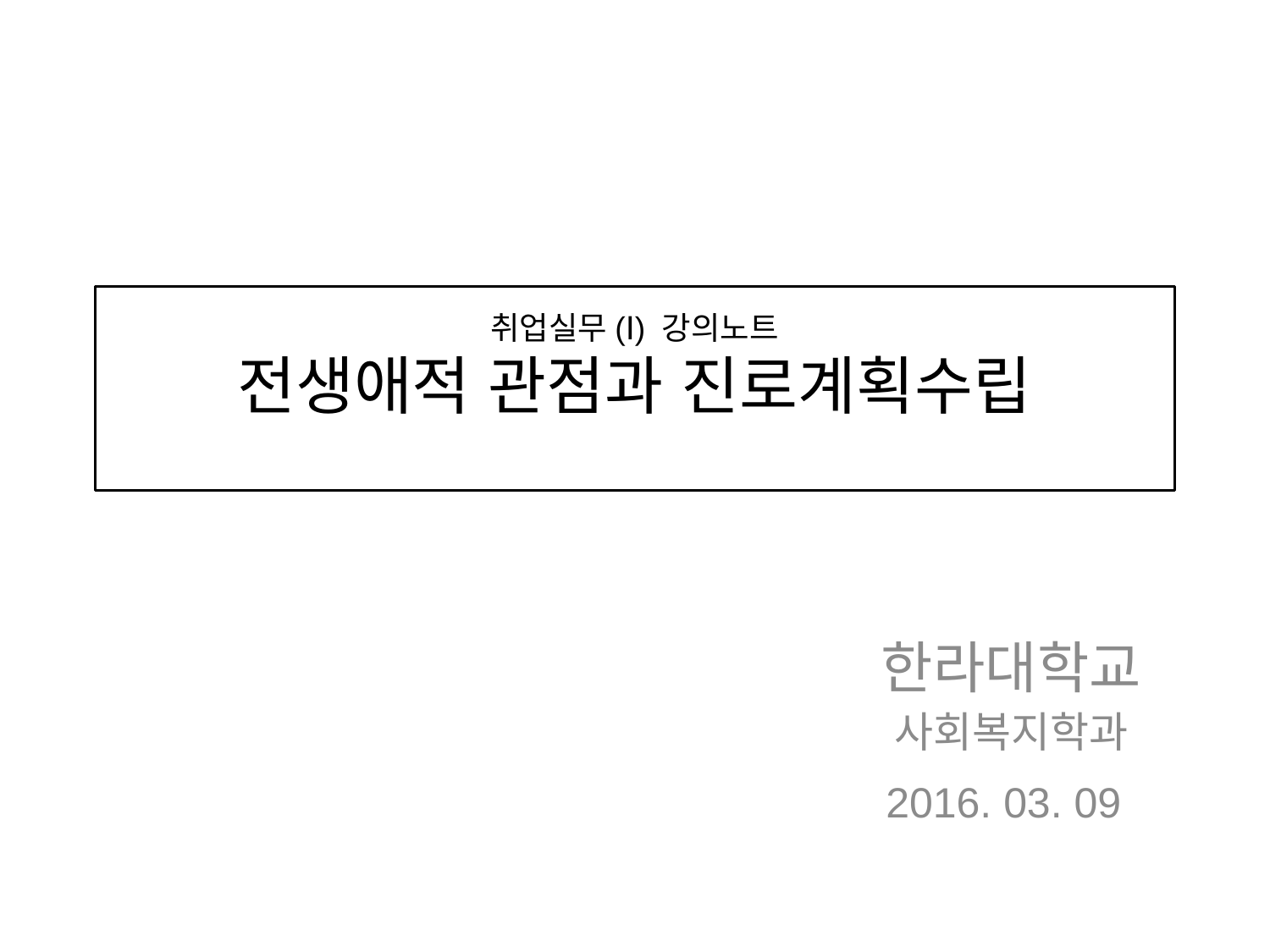

# 취업실무(Ⅰ) 강의노트 전생애적 관점과 진로계획수립
한라대학교
사회복지학과
2016. 03. 09